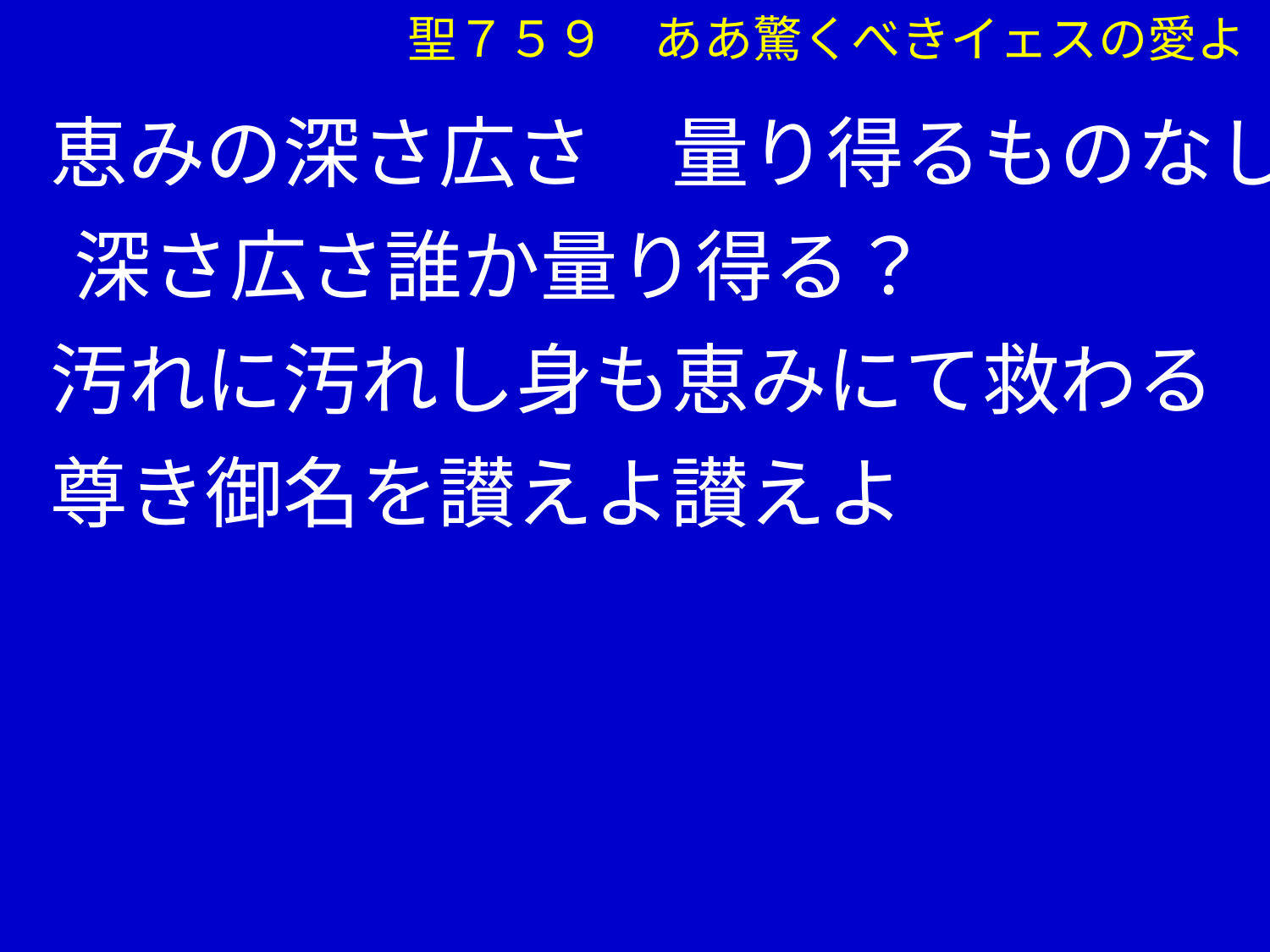

聖７５９　ああ驚くべきイェスの愛よ
    恵みの深さ広さ　量り得るものなし
　  深さ広さ誰か量り得る？
    汚れに汚れし身も恵みにて救わる
    尊き御名を讃えよ讃えよ